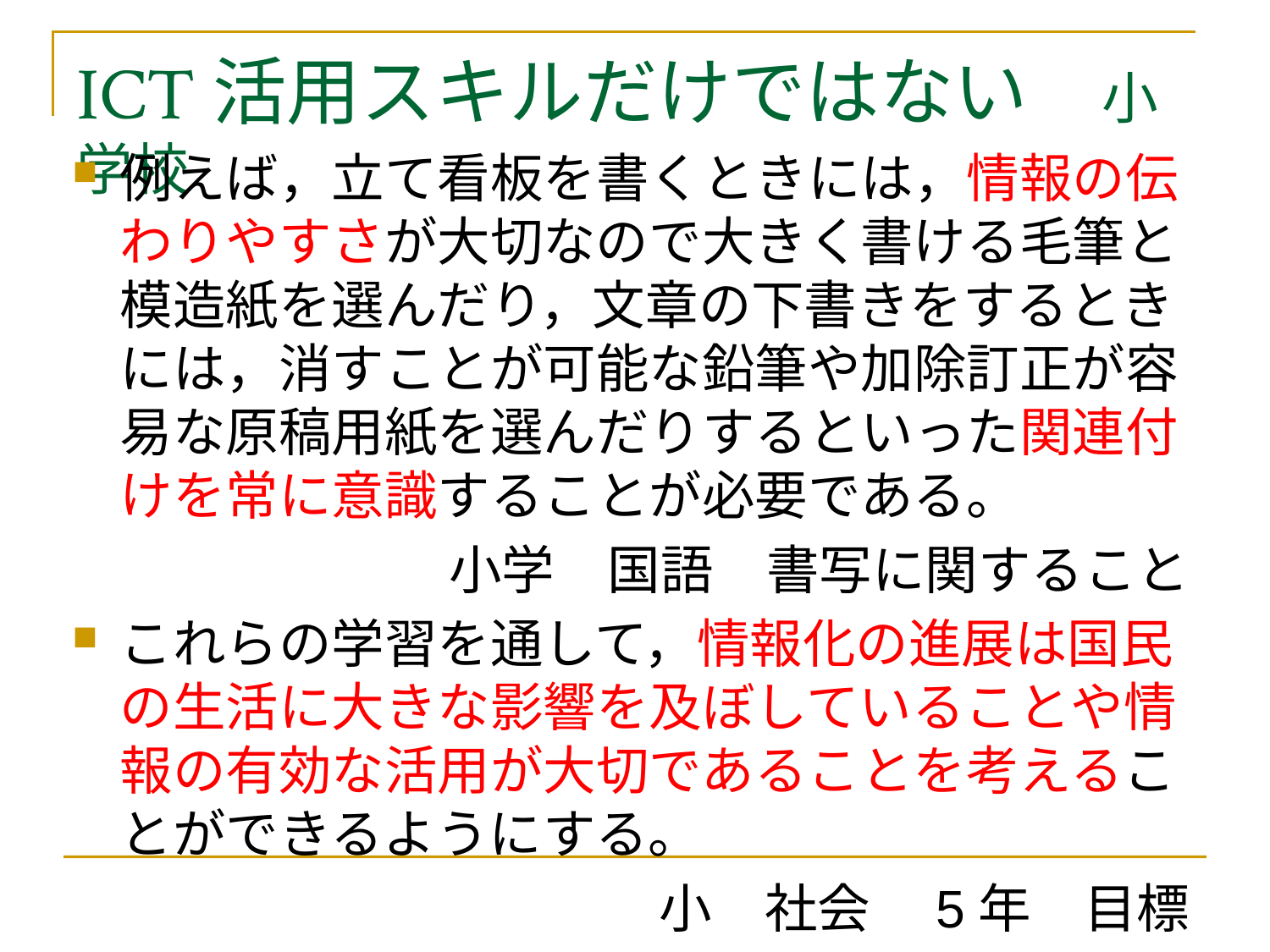

# ICT活用スキルだけではない　小学校
例えば，立て看板を書くときには，情報の伝わりやすさが大切なので大きく書ける毛筆と模造紙を選んだり，文章の下書きをするときには，消すことが可能な鉛筆や加除訂正が容易な原稿用紙を選んだりするといった関連付けを常に意識することが必要である。
小学　国語　書写に関すること
これらの学習を通して，情報化の進展は国民の生活に大きな影響を及ぼしていることや情報の有効な活用が大切であることを考えることができるようにする。
小　社会　5年　目標